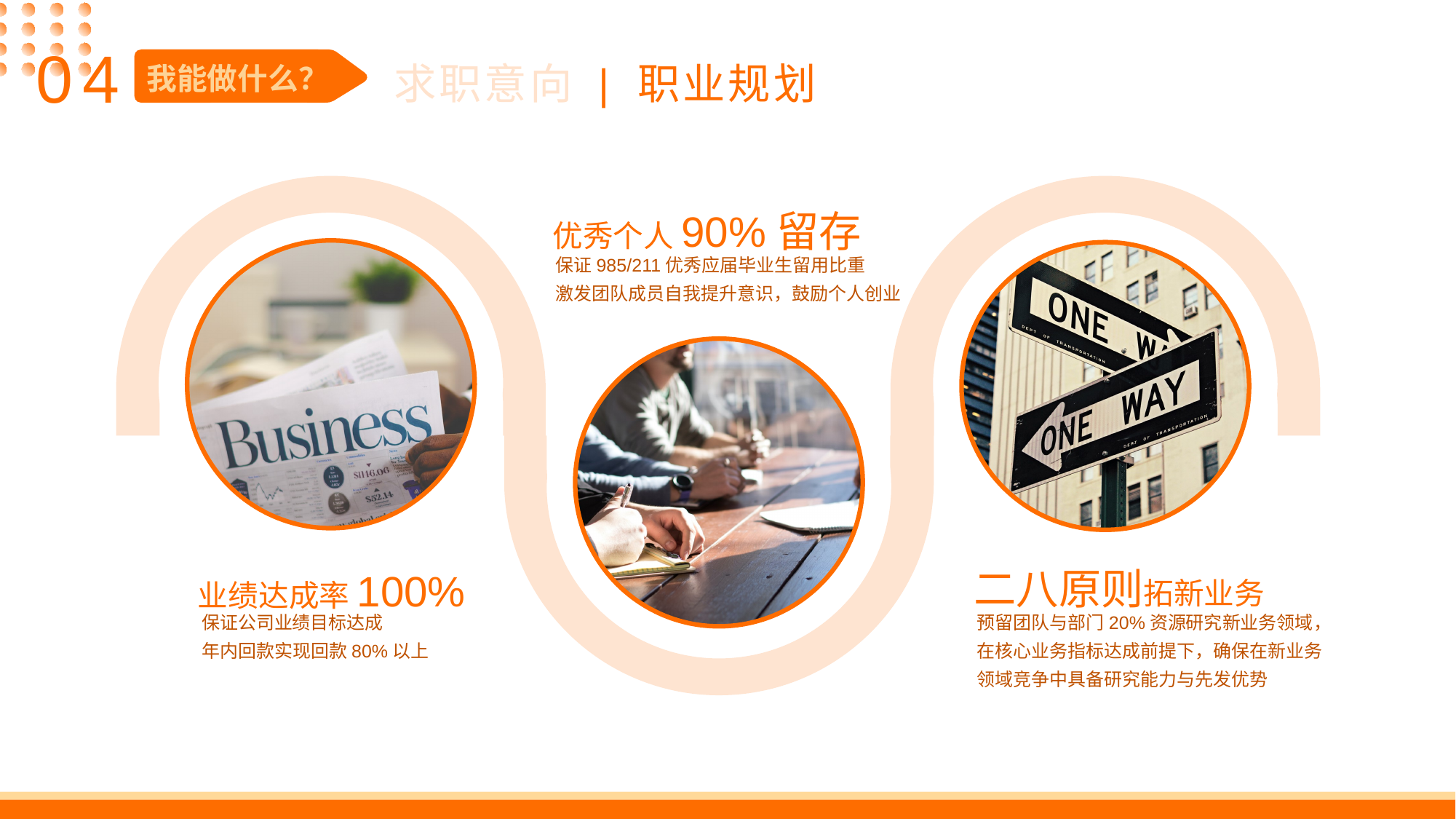

04
求职意向 | 职业规划
我能做什么？

优秀个人90%留存
保证985/211优秀应届毕业生留用比重
激发团队成员自我提升意识，鼓励个人创业

二八原则拓新业务
预留团队与部门20%资源研究新业务领域，在核心业务指标达成前提下，确保在新业务领域竞争中具备研究能力与先发优势
业绩达成率100%
保证公司业绩目标达成
年内回款实现回款80%以上